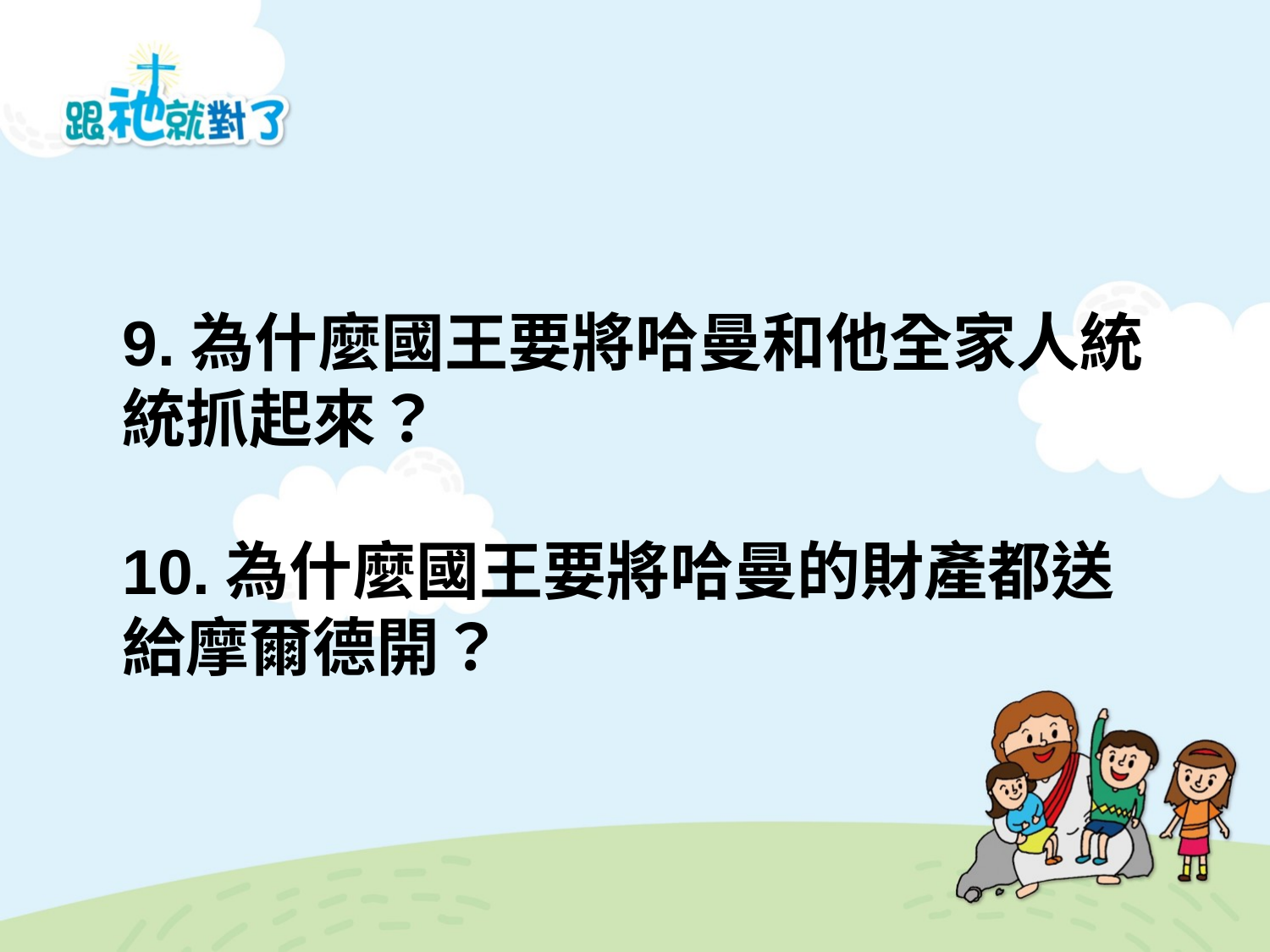

9.為什麼國王要將哈曼和他全家人統統抓起來？

10.為什麼國王要將哈曼的財產都送給摩爾德開？